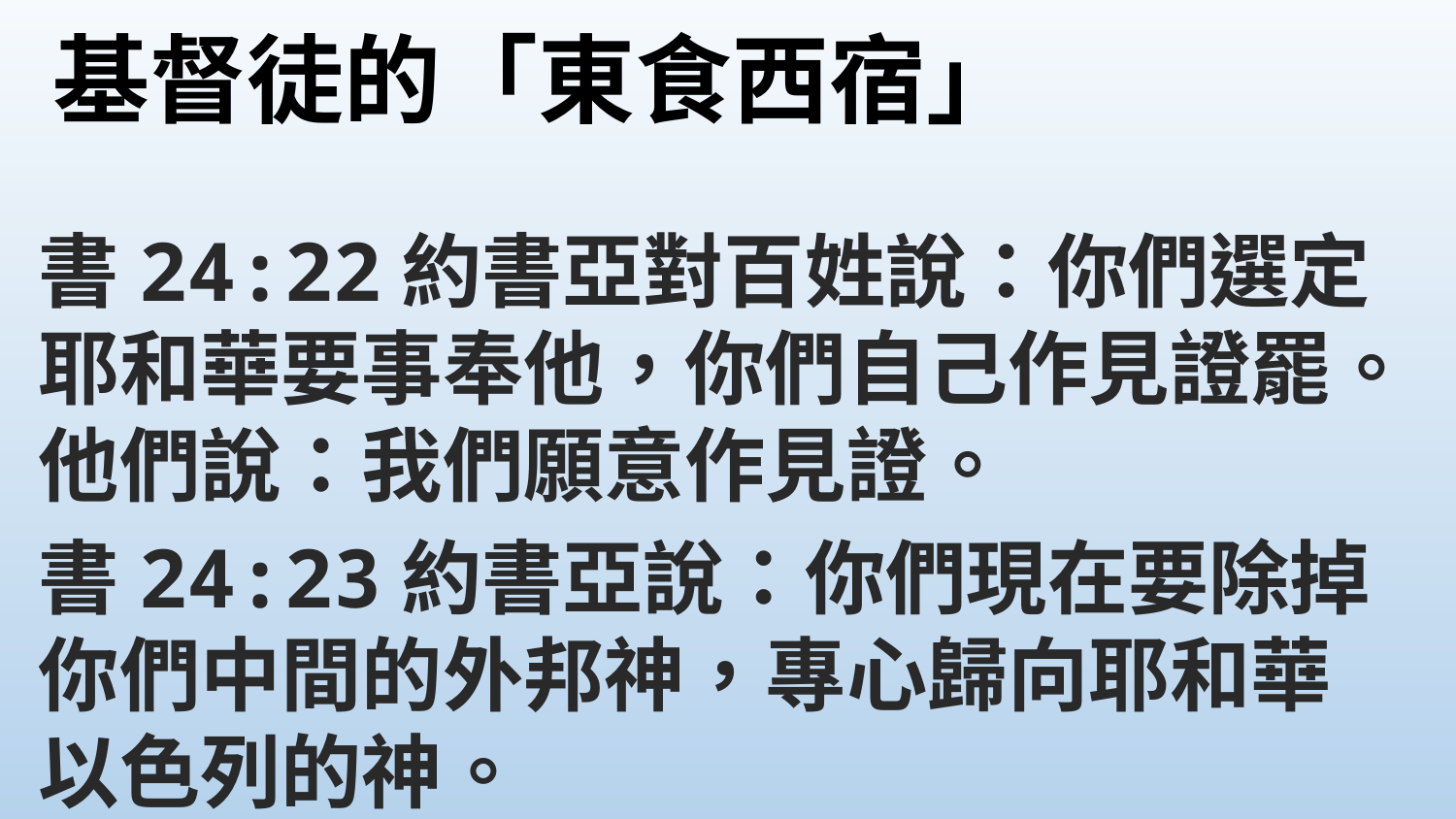

基督徒的「東食西宿」
#
書24:22約書亞對百姓說：你們選定耶和華要事奉他，你們自己作見證罷。他們說：我們願意作見證。
書24:23約書亞說：你們現在要除掉你們中間的外邦神，專心歸向耶和華以色列的神。